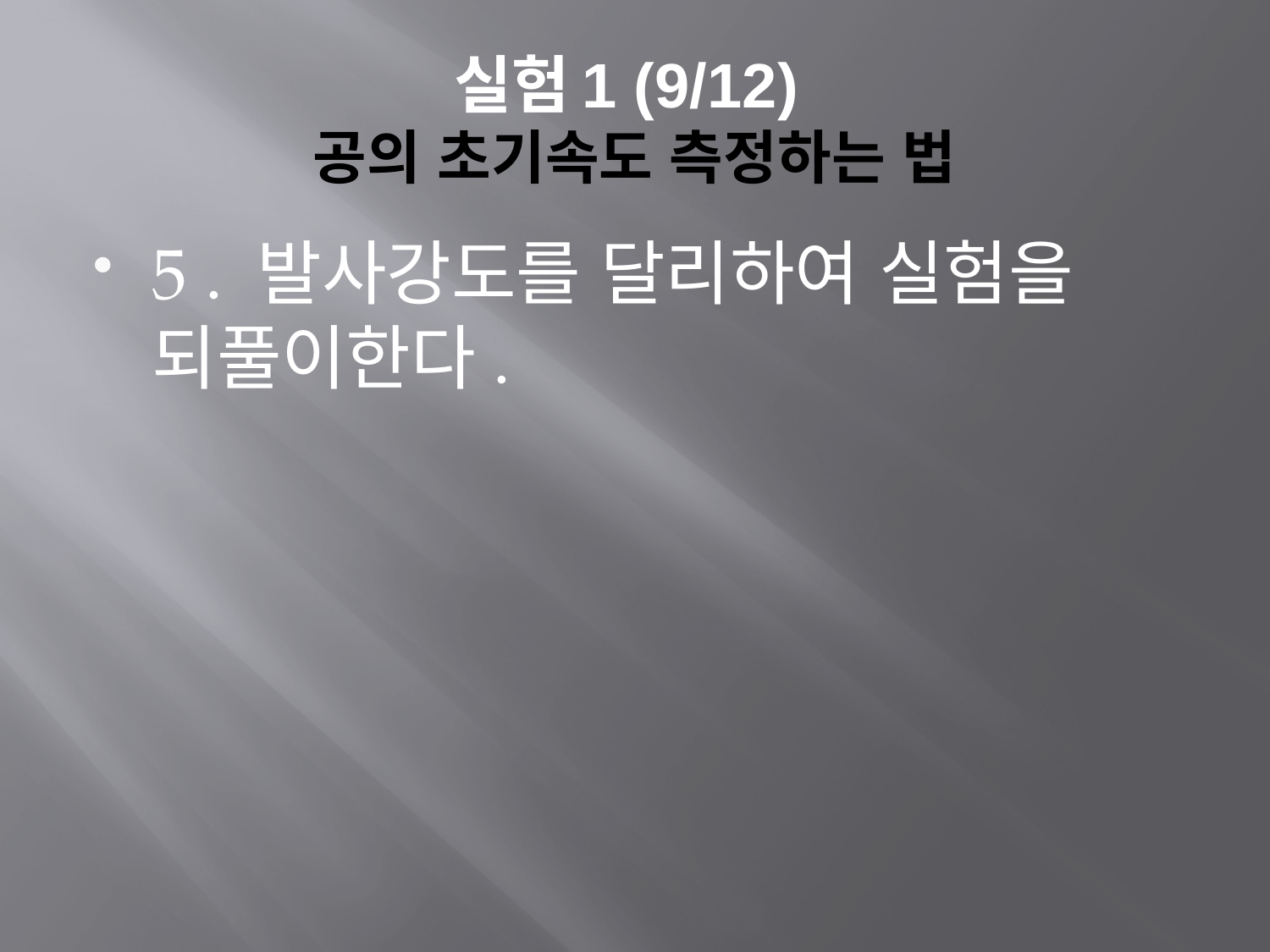

# 실험1 (9/12) 공의 초기속도 측정하는 법
5 . 발사강도를 달리하여 실험을 되풀이한다.